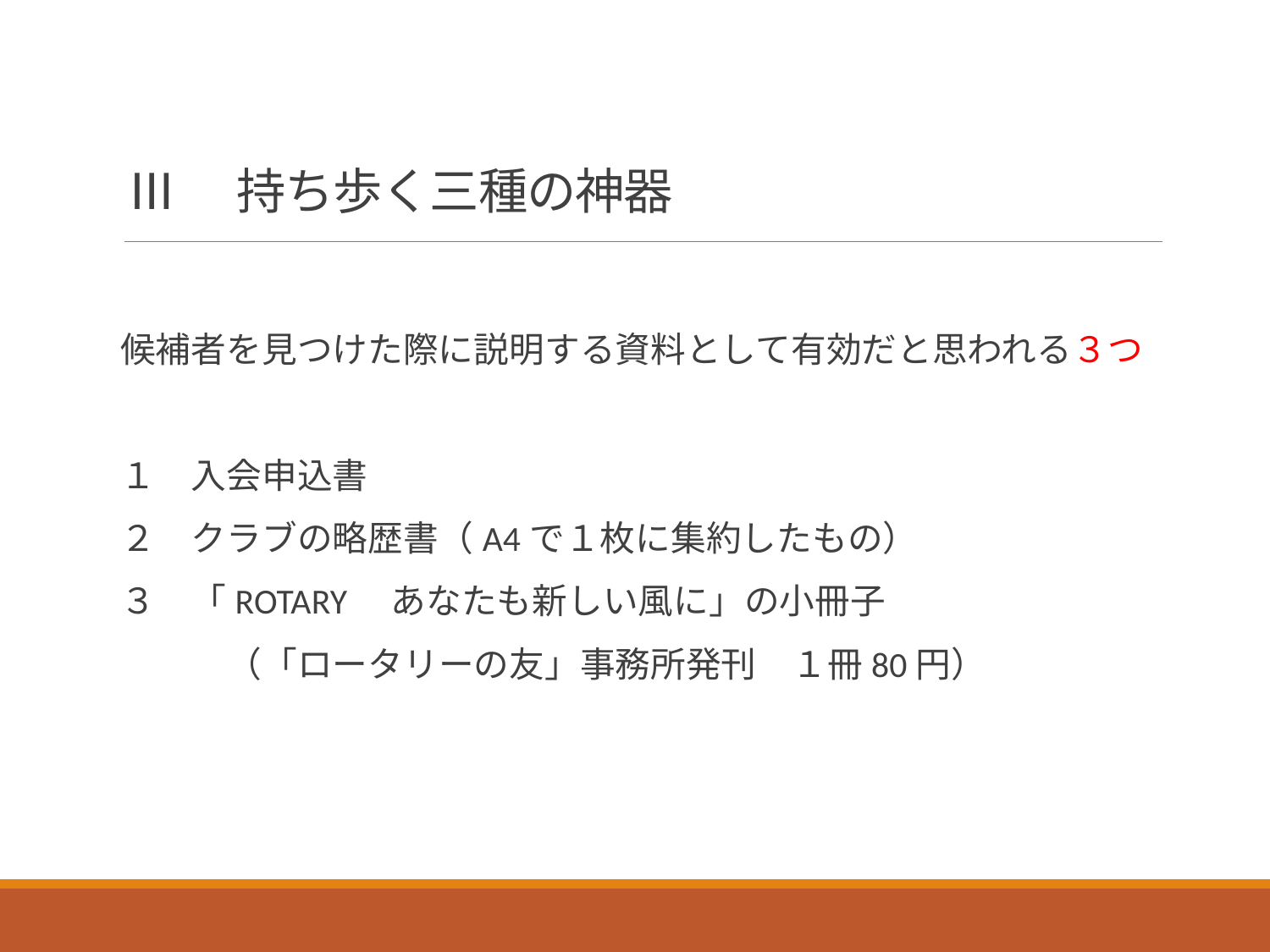

# Ⅲ　持ち歩く三種の神器
候補者を見つけた際に説明する資料として有効だと思われる３つ

１　入会申込書
２　クラブの略歴書（A4で１枚に集約したもの）
３　「ROTARY　あなたも新しい風に」の小冊子
　　　（「ロータリーの友」事務所発刊　１冊80円）